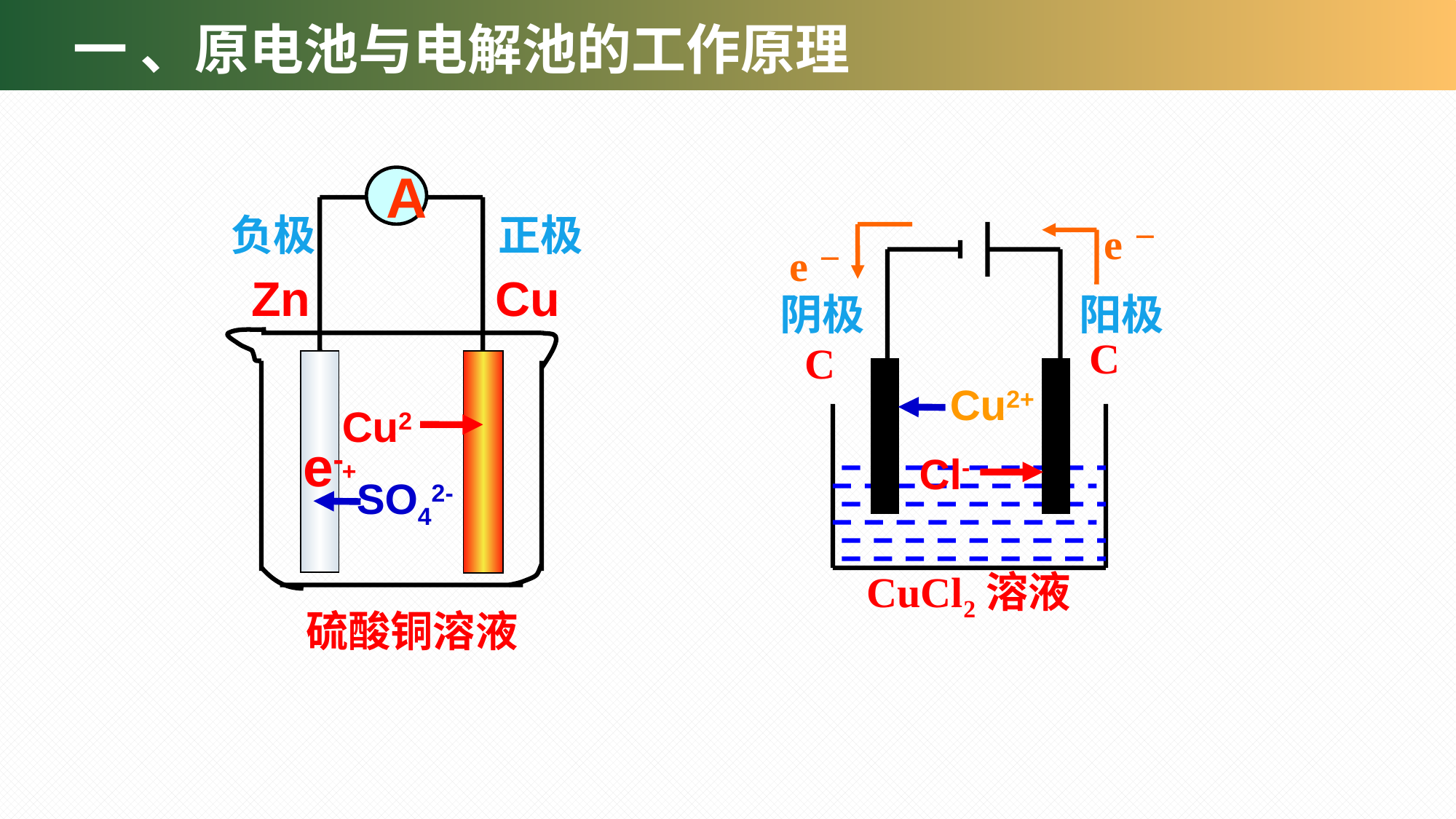

# 一 、原电池与电解池的工作原理

A

Zn
Cu

  硫酸铜溶液
正极
负极
e－

C
C

CuCl2溶液

e－
阴极
阳极
Cu2+

Cu2+

e-
Cl-

SO42-